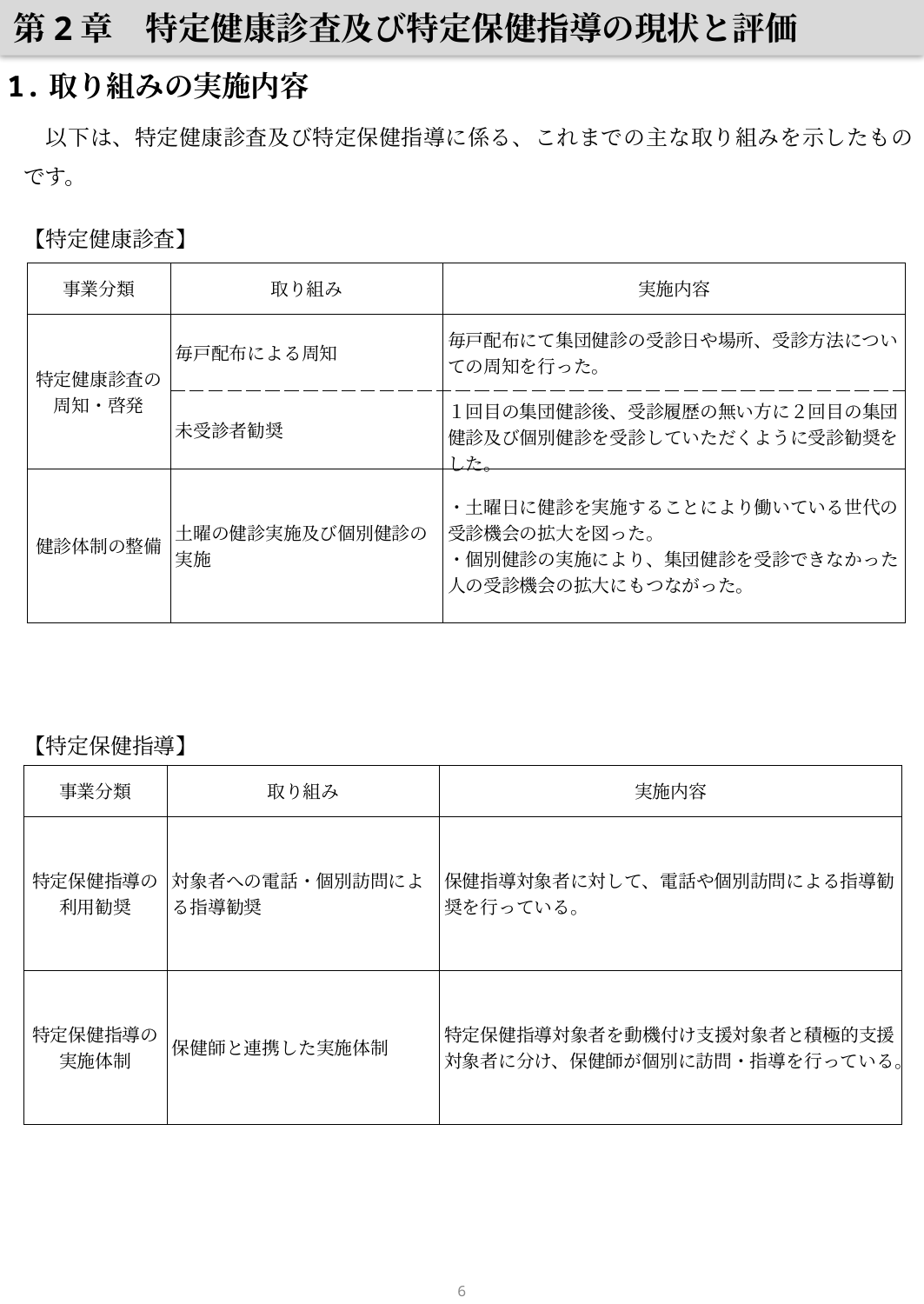

第2章　特定健康診査及び特定保健指導の現状と評価
1.取り組みの実施内容
　以下は、特定健康診査及び特定保健指導に係る、これまでの主な取り組みを示したものです。
【特定健康診査】
| 事業分類 | 取り組み | 実施内容 |
| --- | --- | --- |
| 特定健康診査の周知・啓発 | 毎戸配布による周知 | 毎戸配布にて集団健診の受診日や場所、受診方法についての周知を行った。 |
|  | 未受診者勧奨 | １回目の集団健診後、受診履歴の無い方に２回目の集団健診及び個別健診を受診していただくように受診勧奨をした。 |
| 健診体制の整備 | 土曜の健診実施及び個別健診の実施 | ・土曜日に健診を実施することにより働いている世代の受診機会の拡大を図った。 ・個別健診の実施により、集団健診を受診できなかった人の受診機会の拡大にもつながった。 |
【特定保健指導】
| 事業分類 | 取り組み | 実施内容 |
| --- | --- | --- |
| 特定保健指導の利用勧奨 | 対象者への電話・個別訪問による指導勧奨 | 保健指導対象者に対して、電話や個別訪問による指導勧奨を行っている。 |
| 特定保健指導の実施体制 | 保健師と連携した実施体制 | 特定保健指導対象者を動機付け支援対象者と積極的支援対象者に分け、保健師が個別に訪問・指導を行っている。 |
6